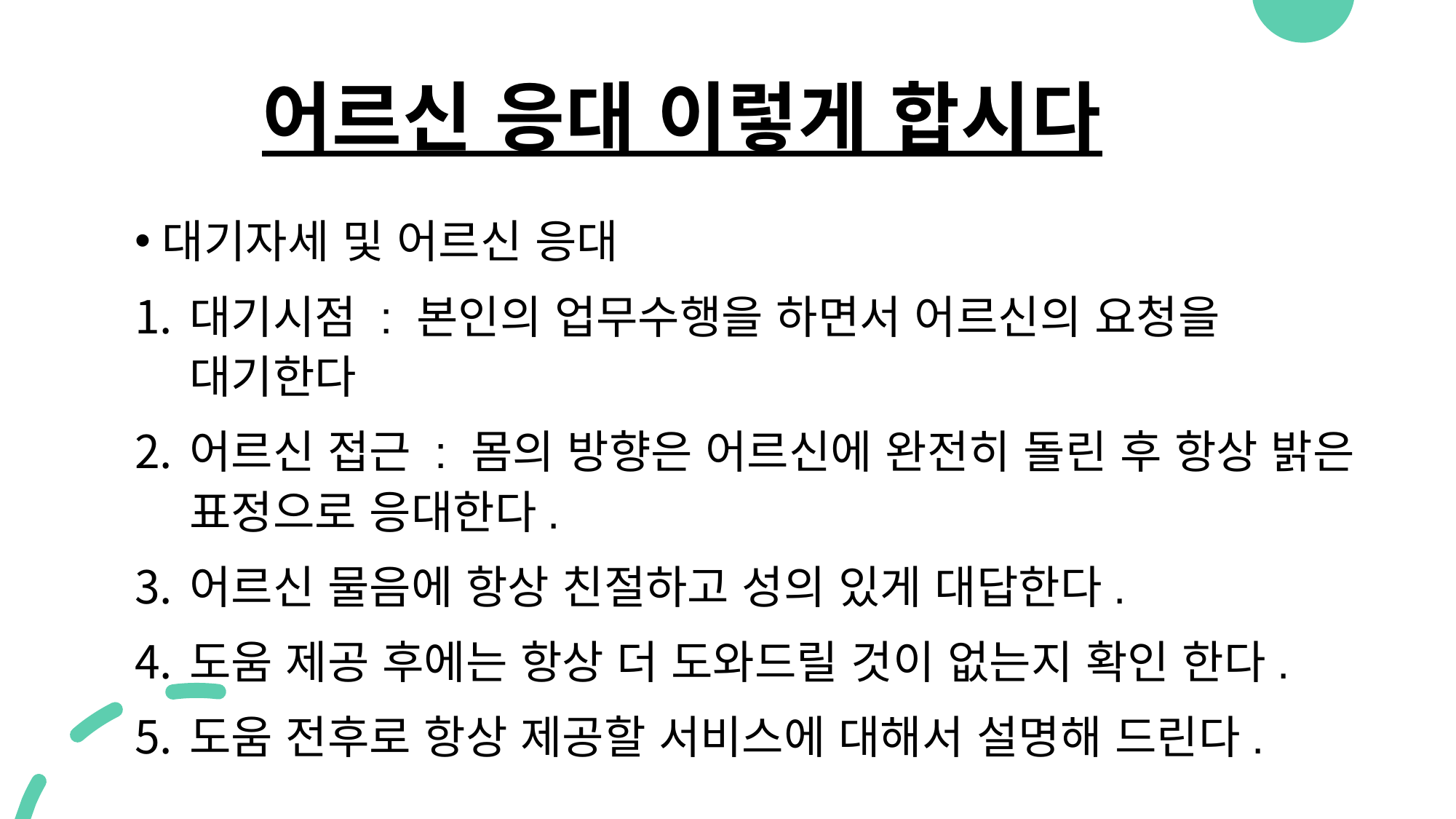

# 어르신 응대 이렇게 합시다
대기자세 및 어르신 응대
대기시점 : 본인의 업무수행을 하면서 어르신의 요청을 대기한다
어르신 접근 : 몸의 방향은 어르신에 완전히 돌린 후 항상 밝은 표정으로 응대한다.
어르신 물음에 항상 친절하고 성의 있게 대답한다.
도움 제공 후에는 항상 더 도와드릴 것이 없는지 확인 한다.
도움 전후로 항상 제공할 서비스에 대해서 설명해 드린다.